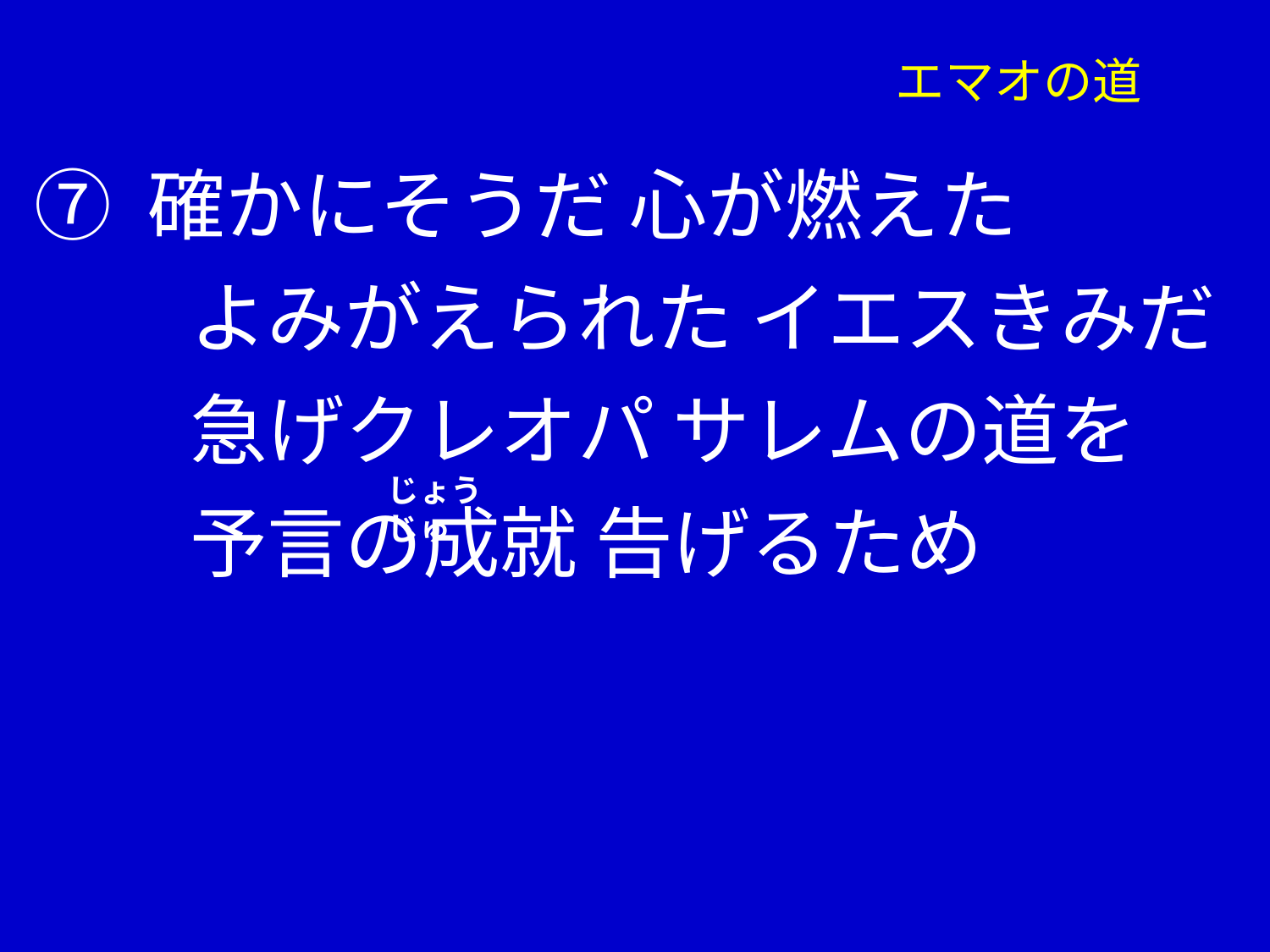

# エマオの道
⑦ 確かにそうだ 心が燃えた
　　よみがえられた イエスきみだ
　　急げクレオパ サレムの道を
　　予言の成就 告げるため
じょうじゅ